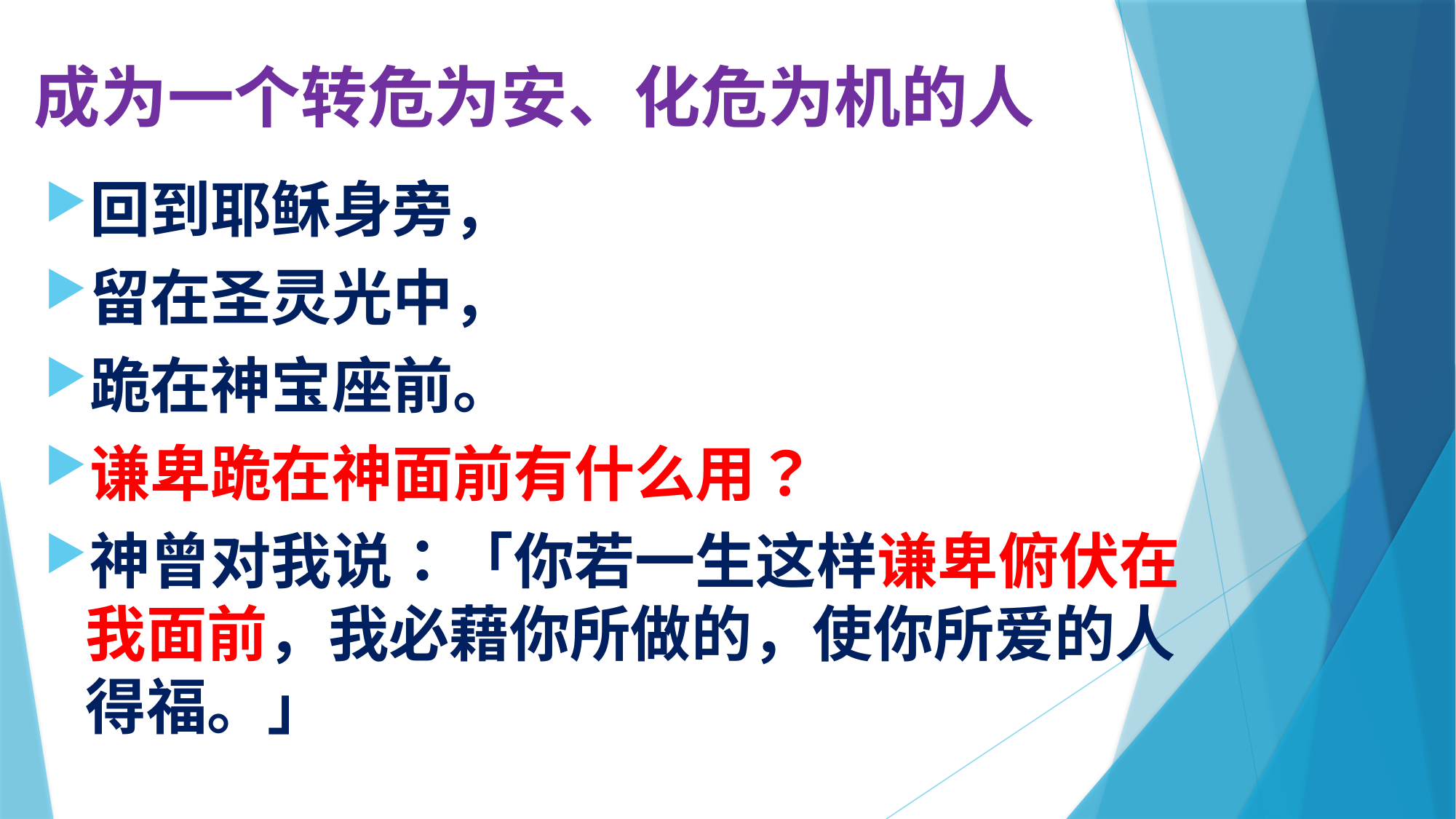

# 成为一个转危为安、化危为机的人
回到耶稣身旁，
留在圣灵光中，
跪在神宝座前。
谦卑跪在神面前有什么用？
神曾对我说：「你若一生这样谦卑俯伏在我面前，我必藉你所做的，使你所爱的人得福。」